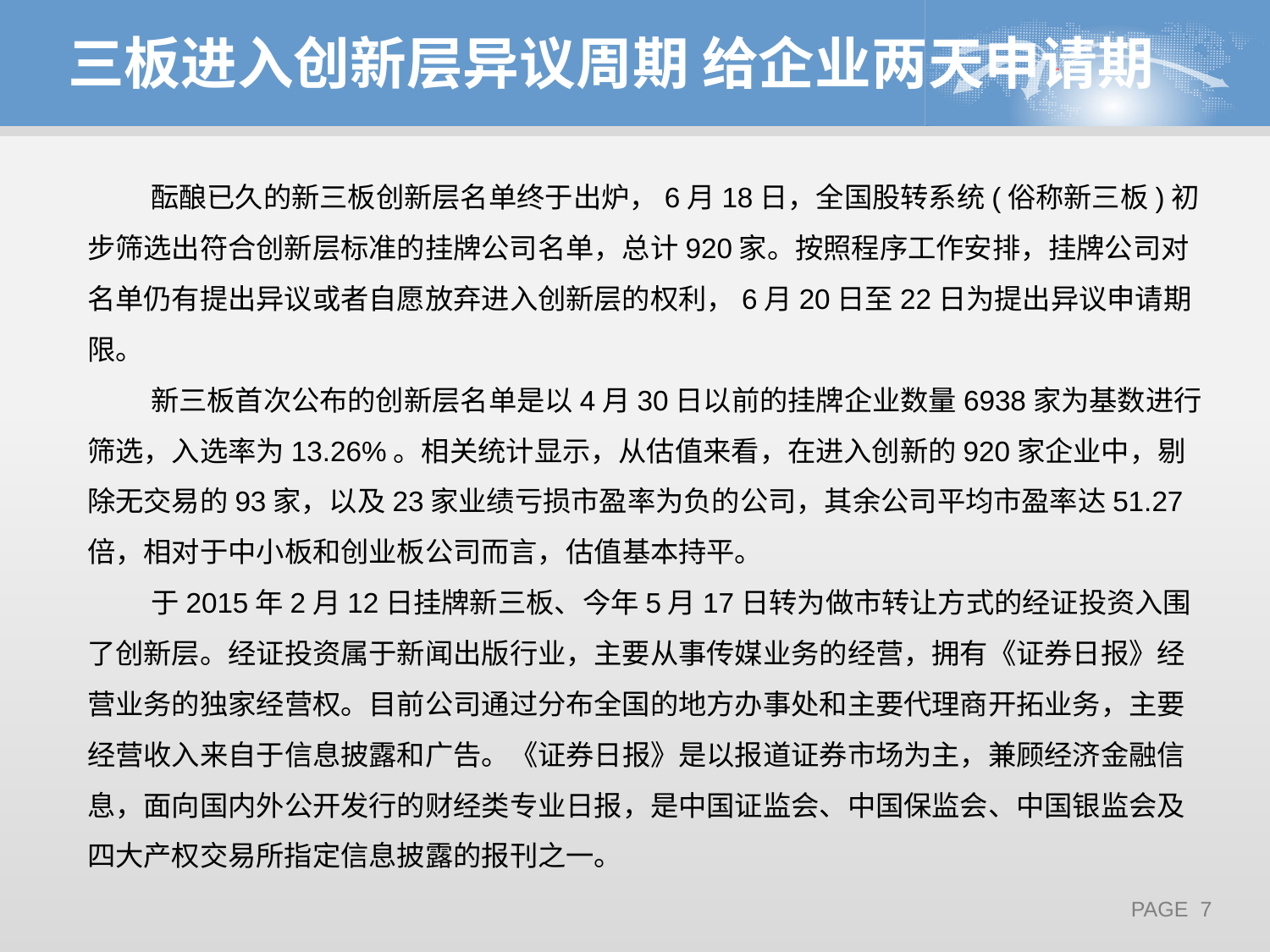

三板进入创新层异议周期 给企业两天申请期
酝酿已久的新三板创新层名单终于出炉，6月18日，全国股转系统(俗称新三板)初步筛选出符合创新层标准的挂牌公司名单，总计920家。按照程序工作安排，挂牌公司对名单仍有提出异议或者自愿放弃进入创新层的权利，6月20日至22日为提出异议申请期限。
新三板首次公布的创新层名单是以4月30日以前的挂牌企业数量6938家为基数进行筛选，入选率为13.26%。相关统计显示，从估值来看，在进入创新的920家企业中，剔除无交易的93家，以及23家业绩亏损市盈率为负的公司，其余公司平均市盈率达51.27倍，相对于中小板和创业板公司而言，估值基本持平。
于2015年2月12日挂牌新三板、今年5月17日转为做市转让方式的经证投资入围了创新层。经证投资属于新闻出版行业，主要从事传媒业务的经营，拥有《证券日报》经营业务的独家经营权。目前公司通过分布全国的地方办事处和主要代理商开拓业务，主要经营收入来自于信息披露和广告。《证券日报》是以报道证券市场为主，兼顾经济金融信息，面向国内外公开发行的财经类专业日报，是中国证监会、中国保监会、中国银监会及四大产权交易所指定信息披露的报刊之一。